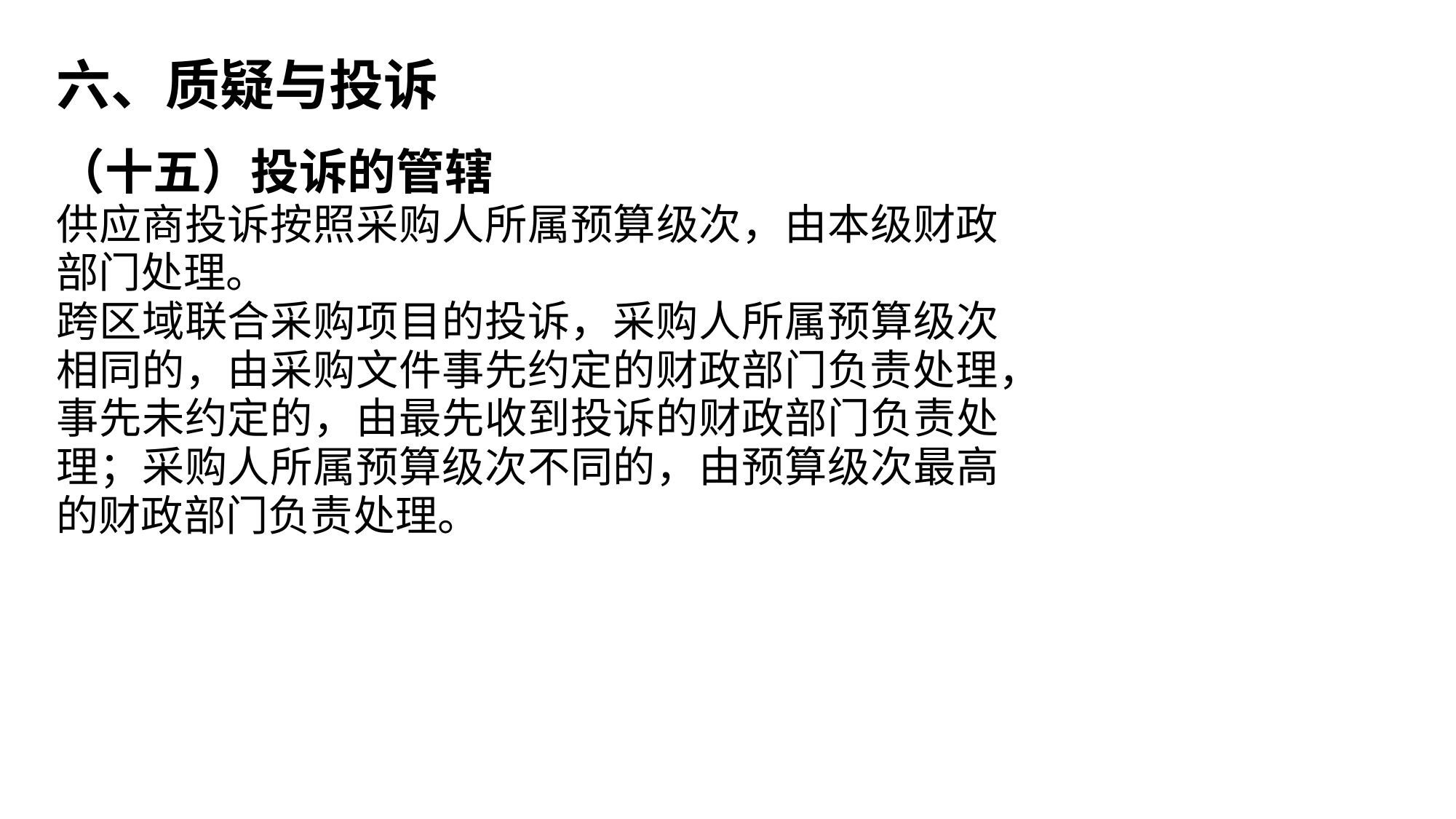

六、质疑与投诉

（十五）投诉的管辖
供应商投诉按照采购人所属预算级次，由本级财政部门处理。
跨区域联合采购项目的投诉，采购人所属预算级次相同的，由采购文件事先约定的财政部门负责处理，事先未约定的，由最先收到投诉的财政部门负责处理；采购人所属预算级次不同的，由预算级次最高的财政部门负责处理。